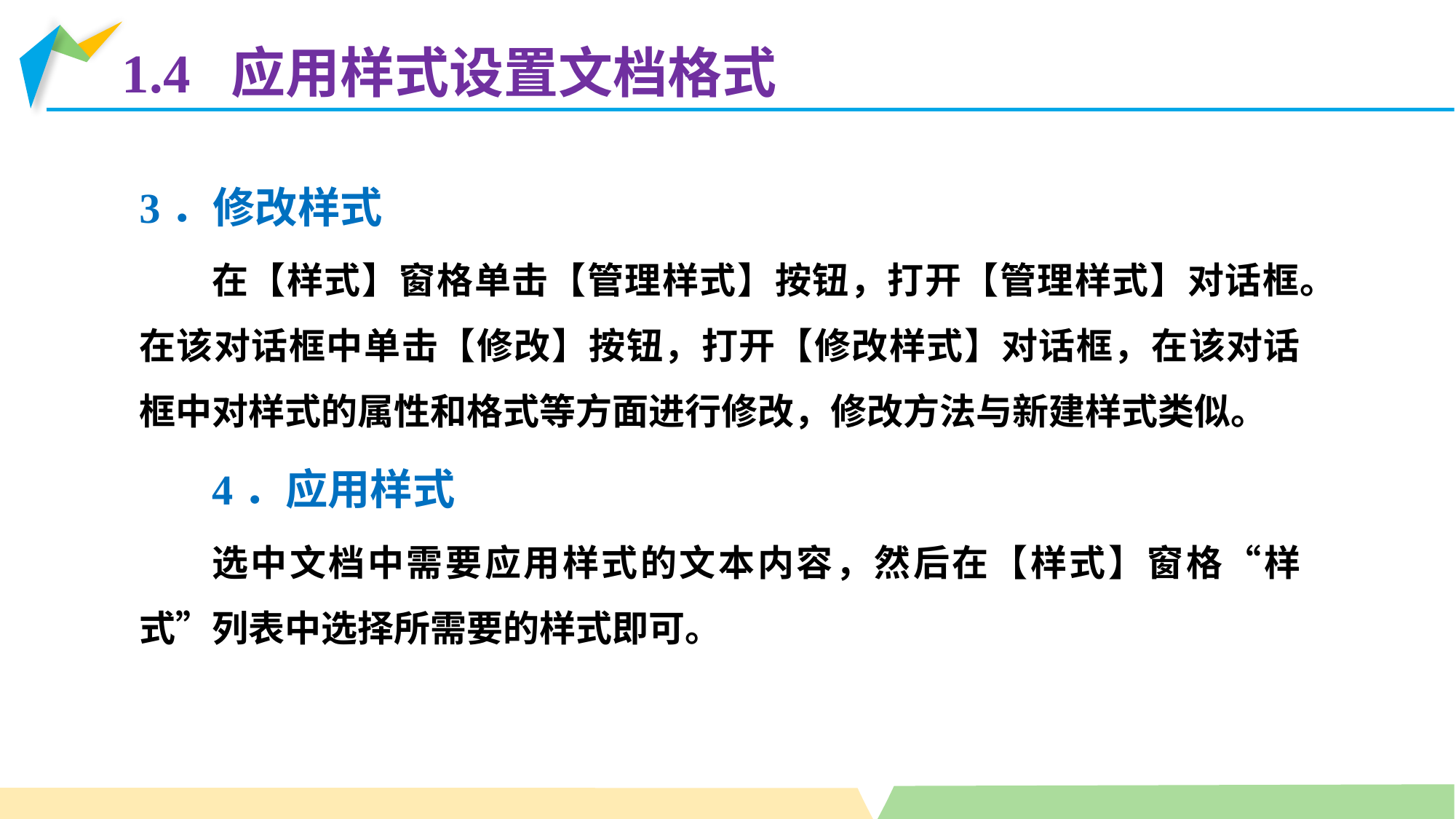

1.4  应用样式设置文档格式
3．修改样式
在【样式】窗格单击【管理样式】按钮，打开【管理样式】对话框。在该对话框中单击【修改】按钮，打开【修改样式】对话框，在该对话框中对样式的属性和格式等方面进行修改，修改方法与新建样式类似。
4．应用样式
选中文档中需要应用样式的文本内容，然后在【样式】窗格“样式”列表中选择所需要的样式即可。